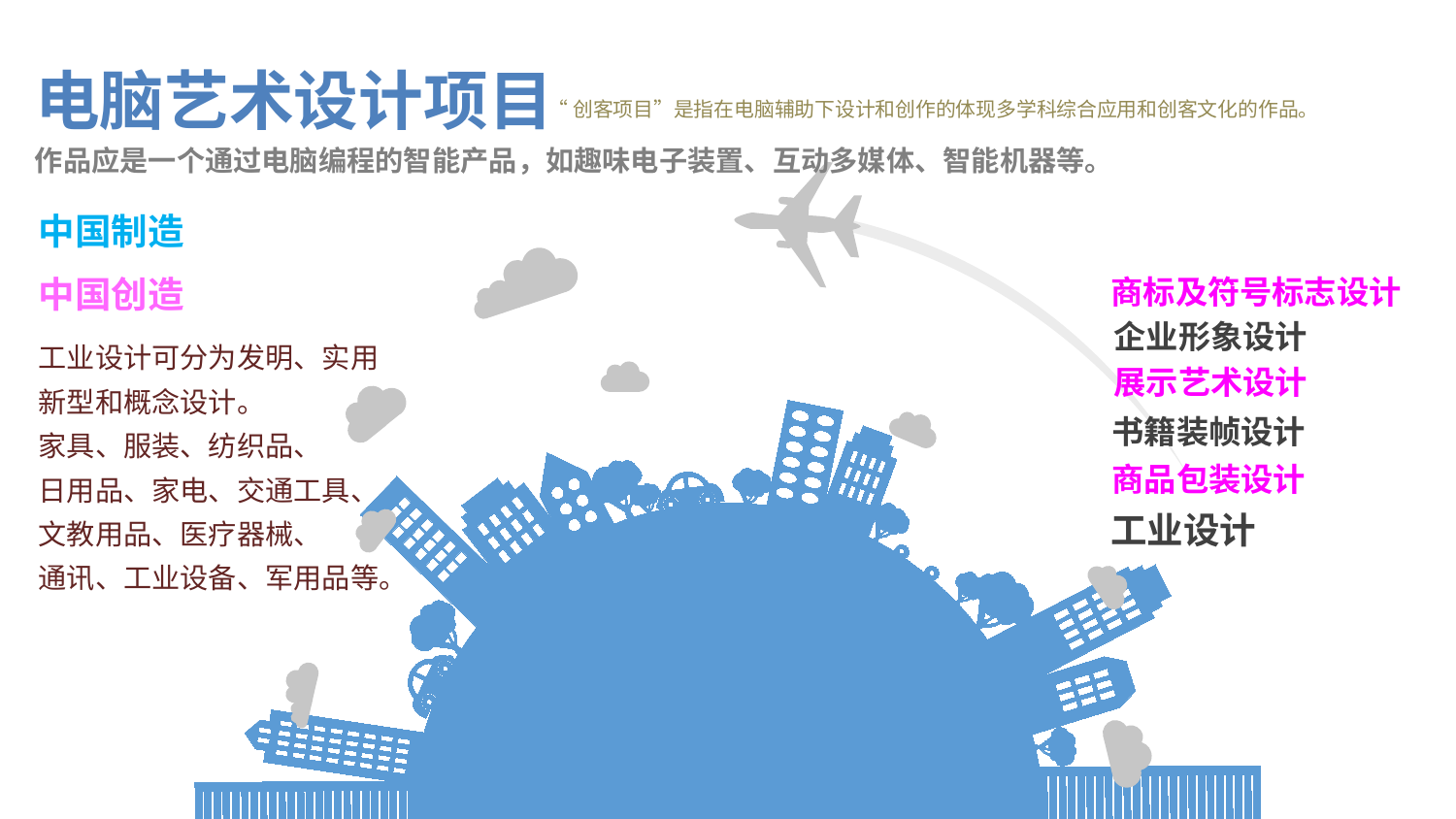

电脑艺术设计项目
“创客项目”是指在电脑辅助下设计和创作的体现多学科综合应用和创客文化的作品。
作品应是一个通过电脑编程的智能产品，如趣味电子装置、互动多媒体、智能机器等。

中国制造

中国创造
商标及符号标志设计

企业形象设计
工业设计可分为发明、实用新型和概念设计。
家具、服装、纺织品、
日用品、家电、交通工具、文教用品、医疗器械、
通讯、工业设备、军用品等。
展示艺术设计

书籍装帧设计

商品包装设计
工业设计